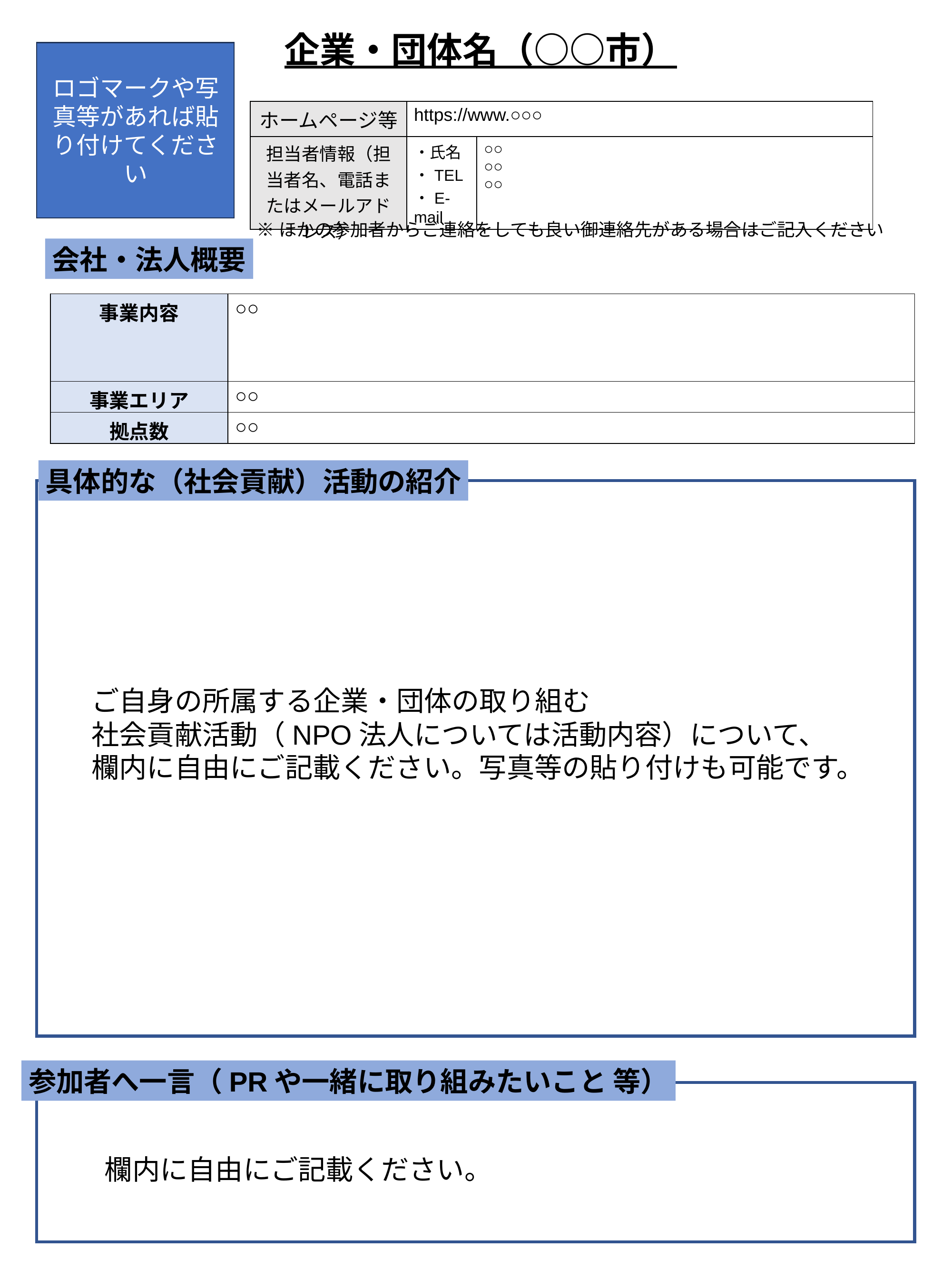

企業・団体名（○○市）
ロゴマークや写真等があれば貼り付けてください
| ホームページ等 | https://www.○○○ |  |
| --- | --- | --- |
| 担当者情報（担当者名、電話またはメールアドレス） | ・氏名 ・TEL ・E-mail | ○○ ○○ ○○ |
※ほかの参加者からご連絡をしても良い御連絡先がある場合はご記入ください
会社・法人概要
| 事業内容 | ○○ |
| --- | --- |
| 事業エリア | ○○ |
| 拠点数 | ○○ |
具体的な（社会貢献）活動の紹介

ご自身の所属する企業・団体の取り組む
社会貢献活動（NPO法人については活動内容）について、
欄内に自由にご記載ください。写真等の貼り付けも可能です。
参加者へ一言（PRや一緒に取り組みたいこと 等）

欄内に自由にご記載ください。